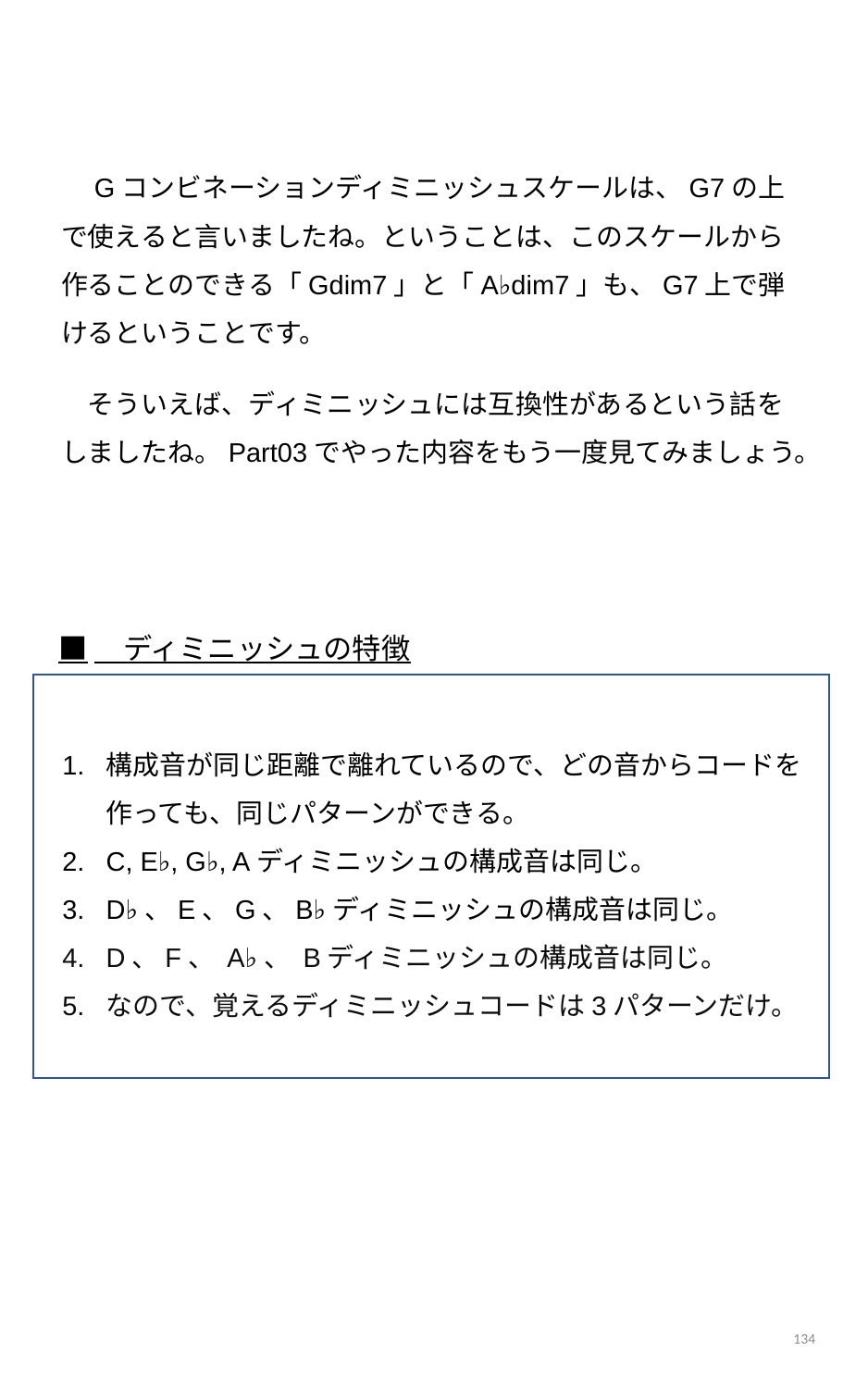

Gコンビネーションディミニッシュスケールは、G7の上で使えると言いましたね。ということは、このスケールから作ることのできる「Gdim7」と「A♭dim7」も、G7上で弾けるということです。
　そういえば、ディミニッシュには互換性があるという話をしましたね。Part03でやった内容をもう一度見てみましょう。
■　ディミニッシュの特徴

構成音が同じ距離で離れているので、どの音からコードを作っても、同じパターンができる。
C, E♭, G♭, Aディミニッシュの構成音は同じ。
D♭、E、G、B♭ディミニッシュの構成音は同じ。
D、F、 A♭、 Bディミニッシュの構成音は同じ。
なので、覚えるディミニッシュコードは3パターンだけ。
134